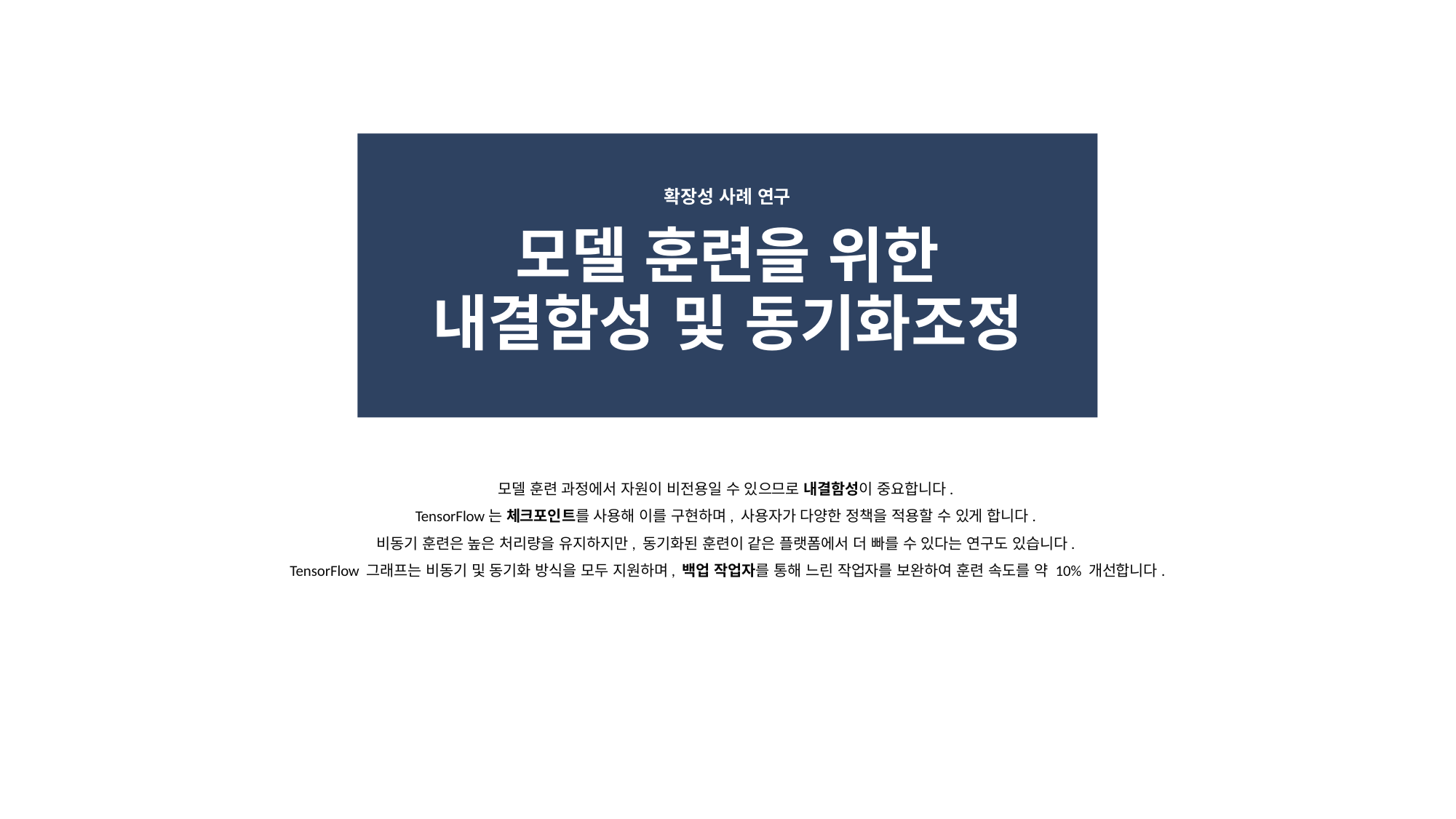

확장성 사례 연구
모델 훈련을 위한
내결함성 및 동기화조정
모델 훈련 과정에서 자원이 비전용일 수 있으므로 내결함성이 중요합니다.
TensorFlow는 체크포인트를 사용해 이를 구현하며, 사용자가 다양한 정책을 적용할 수 있게 합니다.
비동기 훈련은 높은 처리량을 유지하지만, 동기화된 훈련이 같은 플랫폼에서 더 빠를 수 있다는 연구도 있습니다.
TensorFlow 그래프는 비동기 및 동기화 방식을 모두 지원하며, 백업 작업자를 통해 느린 작업자를 보완하여 훈련 속도를 약 10% 개선합니다.